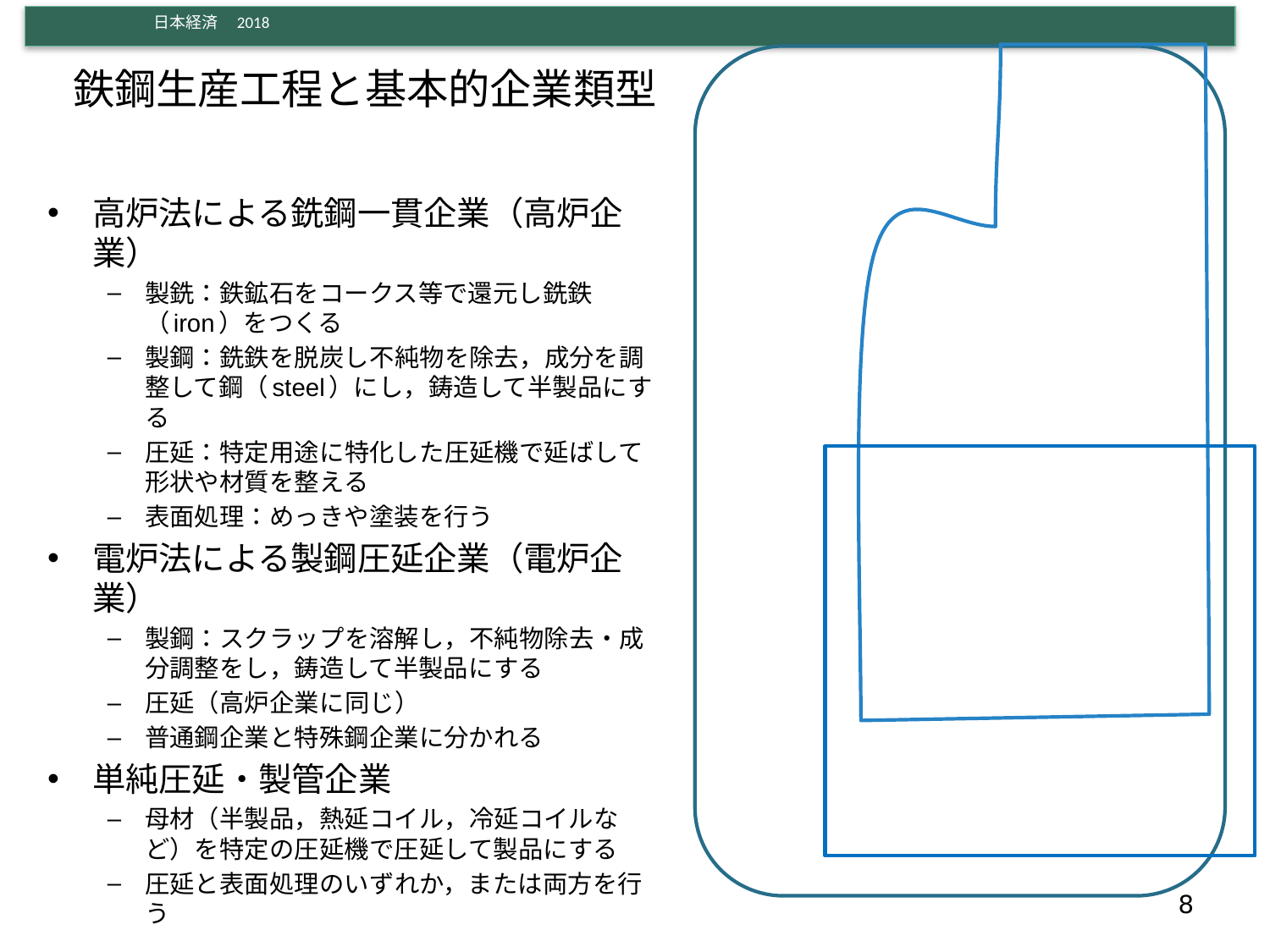

# 鉄鋼生産工程と基本的企業類型
高炉法による銑鋼一貫企業（高炉企業）
製銑：鉄鉱石をコークス等で還元し銑鉄（iron）をつくる
製鋼：銑鉄を脱炭し不純物を除去，成分を調整して鋼（steel）にし，鋳造して半製品にする
圧延：特定用途に特化した圧延機で延ばして形状や材質を整える
表面処理：めっきや塗装を行う
電炉法による製鋼圧延企業（電炉企業）
製鋼：スクラップを溶解し，不純物除去・成分調整をし，鋳造して半製品にする
圧延（高炉企業に同じ）
普通鋼企業と特殊鋼企業に分かれる
単純圧延・製管企業
母材（半製品，熱延コイル，冷延コイルなど）を特定の圧延機で圧延して製品にする
圧延と表面処理のいずれか，または両方を行う

8